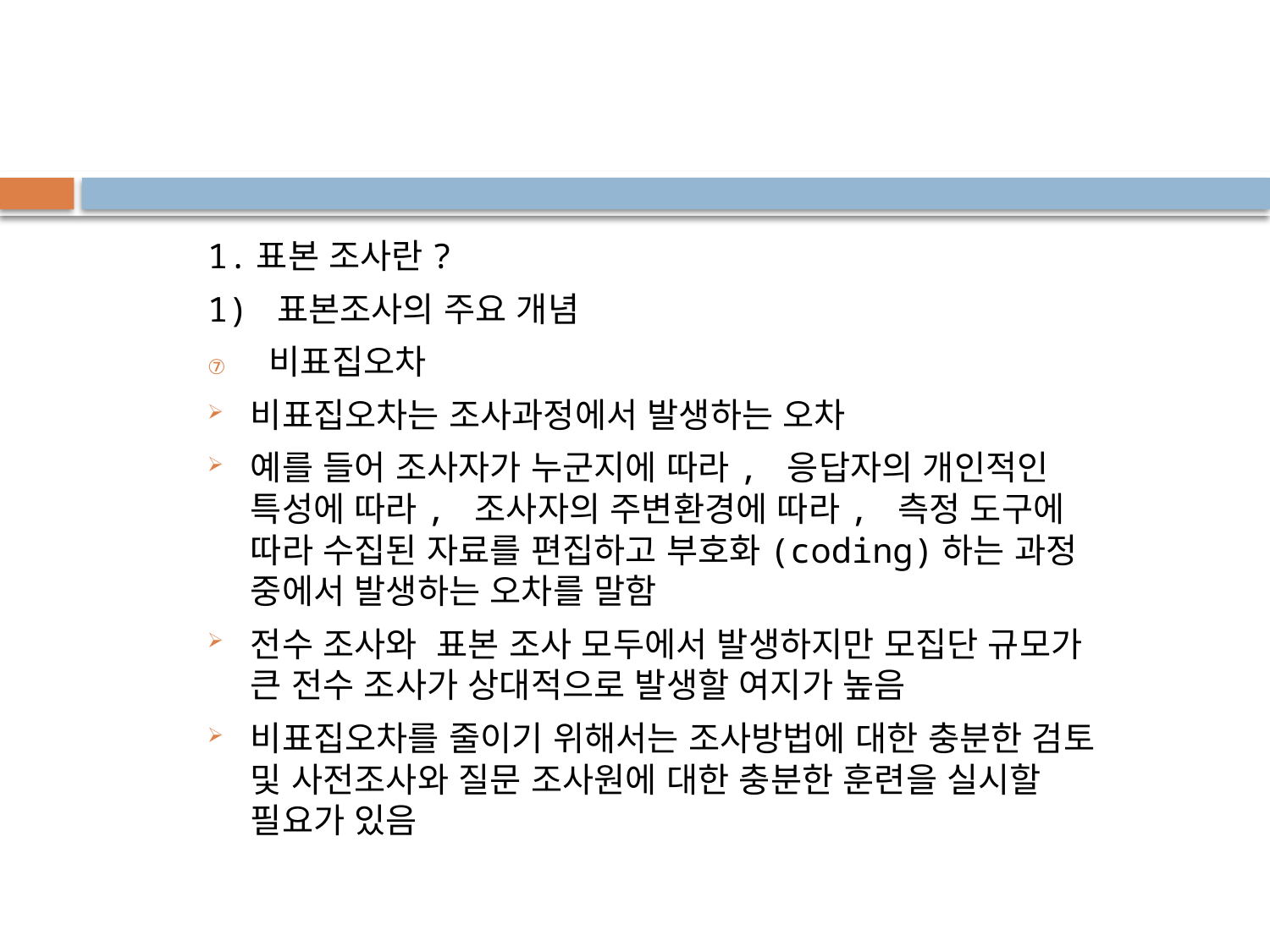

1.표본 조사란?
1) 표본조사의 주요 개념
비표집오차
비표집오차는 조사과정에서 발생하는 오차
예를 들어 조사자가 누군지에 따라, 응답자의 개인적인 특성에 따라, 조사자의 주변환경에 따라, 측정 도구에 따라 수집된 자료를 편집하고 부호화(coding)하는 과정 중에서 발생하는 오차를 말함
전수 조사와  표본 조사 모두에서 발생하지만 모집단 규모가 큰 전수 조사가 상대적으로 발생할 여지가 높음
비표집오차를 줄이기 위해서는 조사방법에 대한 충분한 검토 및 사전조사와 질문 조사원에 대한 충분한 훈련을 실시할 필요가 있음